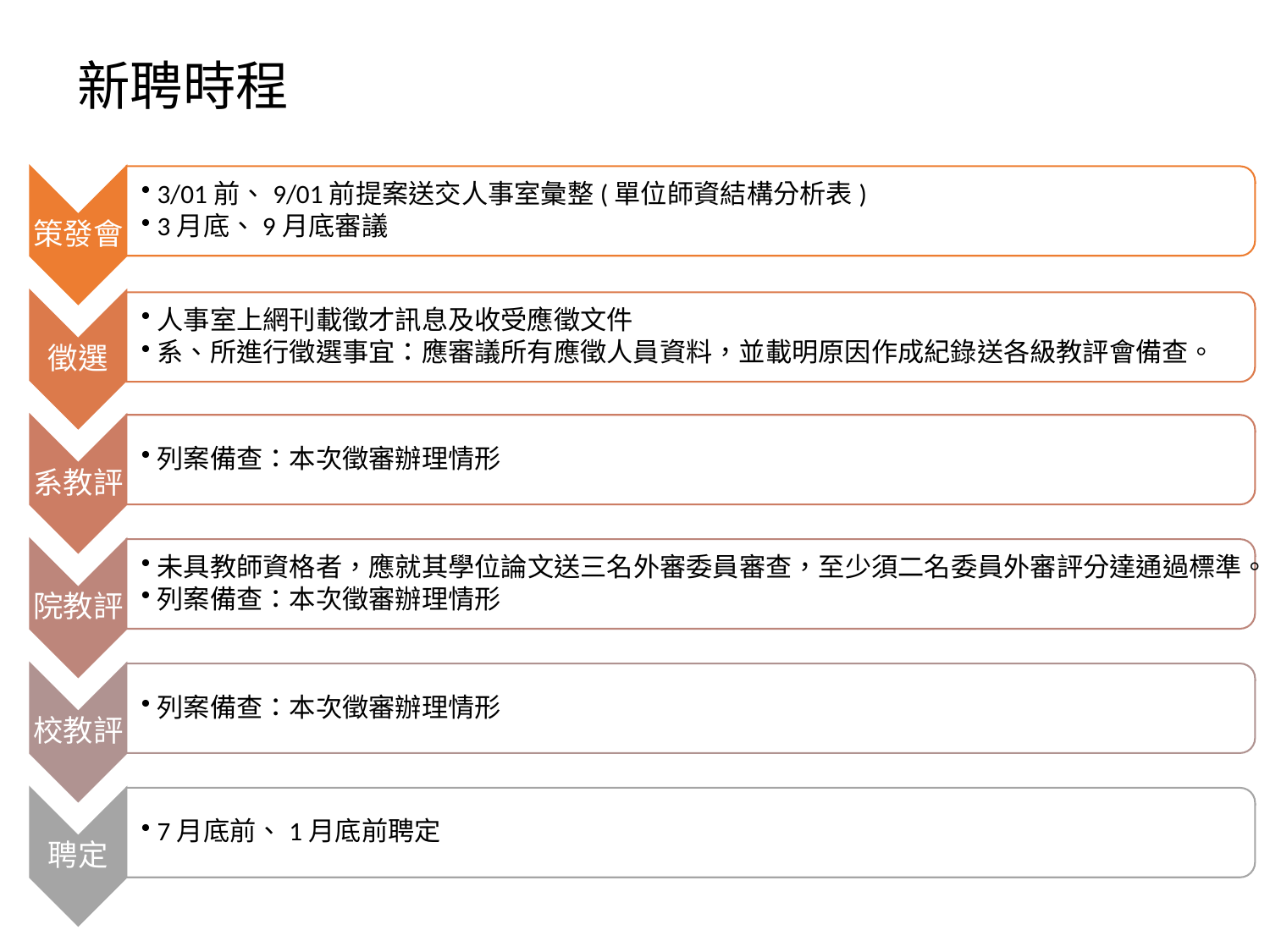

新聘時程
策發會
3/01前、9/01前提案送交人事室彙整(單位師資結構分析表)
3月底、9月底審議
徵選
人事室上網刊載徵才訊息及收受應徵文件
系、所進行徵選事宜：應審議所有應徵人員資料，並載明原因作成紀錄送各級教評會備查。
系教評
列案備查：本次徵審辦理情形
院教評
未具教師資格者，應就其學位論文送三名外審委員審查，至少須二名委員外審評分達通過標準。
列案備查：本次徵審辦理情形
校教評
列案備查：本次徵審辦理情形
聘定
7月底前、1月底前聘定